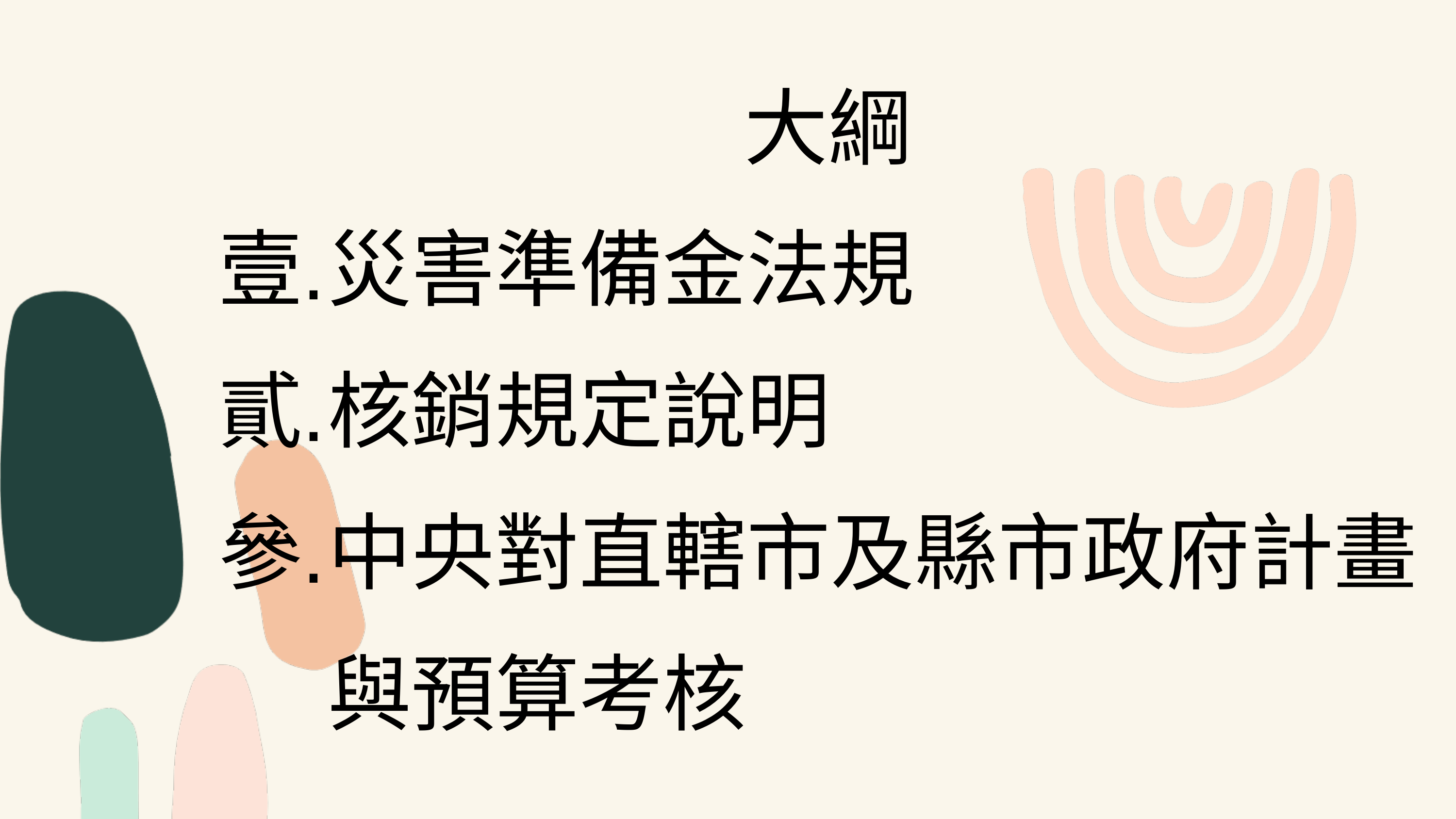

大綱
災害準備金法規
核銷規定說明
中央對直轄市及縣市政府計畫與預算考核